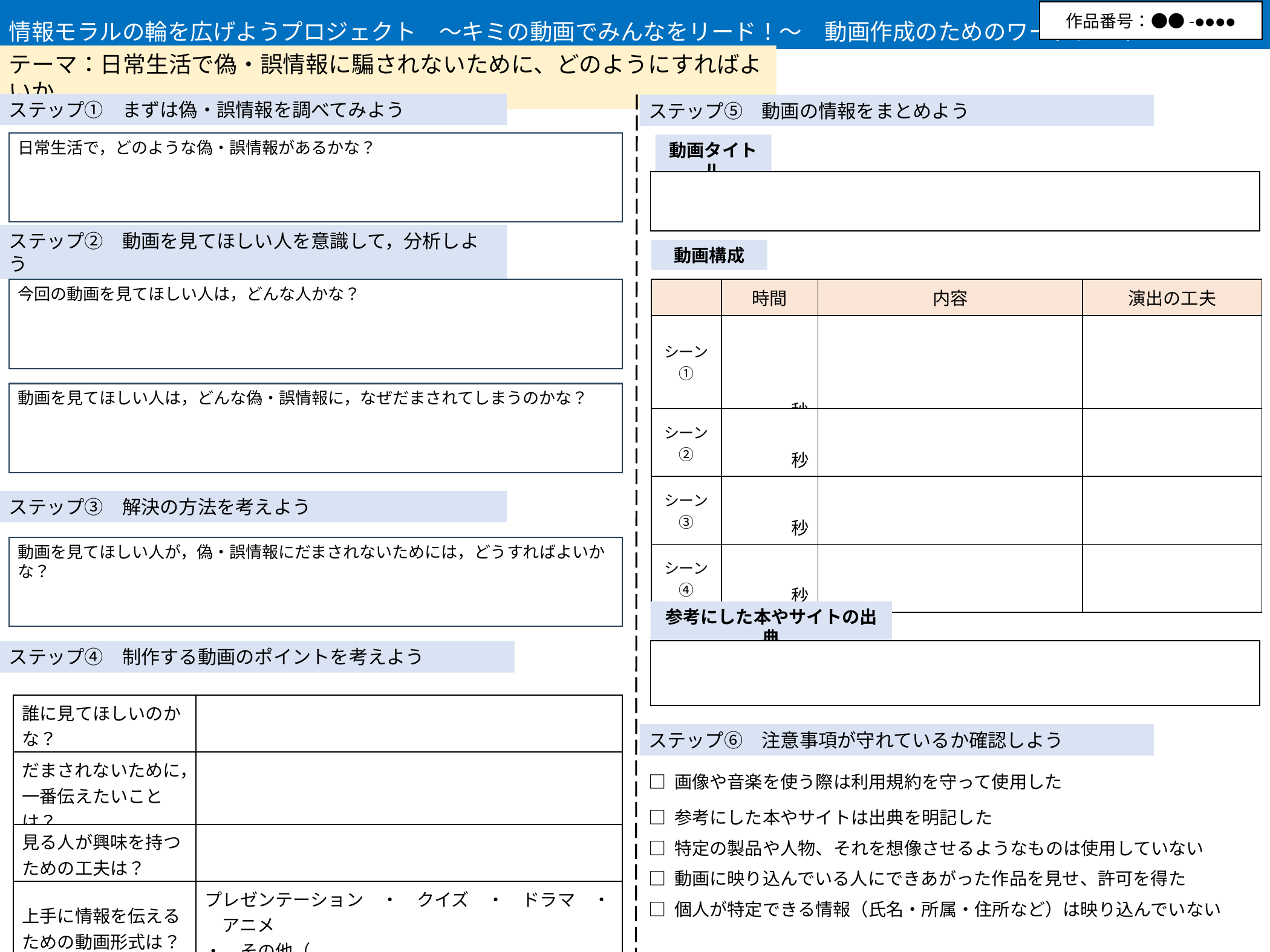

情報モラルの輪を広げようプロジェクト　～キミの動画でみんなをリード！～　動画作成のためのワークシート
作品番号：●●-●●●●
テーマ：日常生活で偽・誤情報に騙されないために、どのようにすればよいか
ステップ①　まずは偽・誤情報を調べてみよう
ステップ⑤　動画の情報をまとめよう
日常生活で，どのような偽・誤情報があるかな？
動画タイトル
|  |
| --- |
ステップ②　動画を見てほしい人を意識して，分析しよう
動画構成
今回の動画を見てほしい人は，どんな人かな？
|  | 時間 | 内容 | 演出の工夫 |
| --- | --- | --- | --- |
| シーン① | 秒 |  |  |
| シーン② | 秒 |  |  |
| シーン③ | 秒 |  |  |
| シーン④ | 秒 |  |  |
動画を見てほしい人は，どんな偽・誤情報に，なぜだまされてしまうのかな？
ステップ③　解決の方法を考えよう
動画を見てほしい人が，偽・誤情報にだまされないためには，どうすればよいかな？
参考にした本やサイトの出典
|  |
| --- |
ステップ④　制作する動画のポイントを考えよう
| 誰に見てほしいのかな？ |  |
| --- | --- |
| だまされないために， 一番伝えたいことは？ |  |
| 見る人が興味を持つための工夫は？ |  |
| 上手に情報を伝えるための動画形式は？ | プレゼンテーション　・　クイズ　・　ドラマ　・　アニメ ・　その他（　　　　　　　　　　　　　　　　　　　　　　　　　　　　　　　） |
ステップ⑥　注意事項が守れているか確認しよう
□ 画像や音楽を使う際は利用規約を守って使用した
□ 参考にした本やサイトは出典を明記した
□ 特定の製品や人物、それを想像させるようなものは使用していない
□ 動画に映り込んでいる人にできあがった作品を見せ、許可を得た
□ 個人が特定できる情報（氏名・所属・住所など）は映り込んでいない